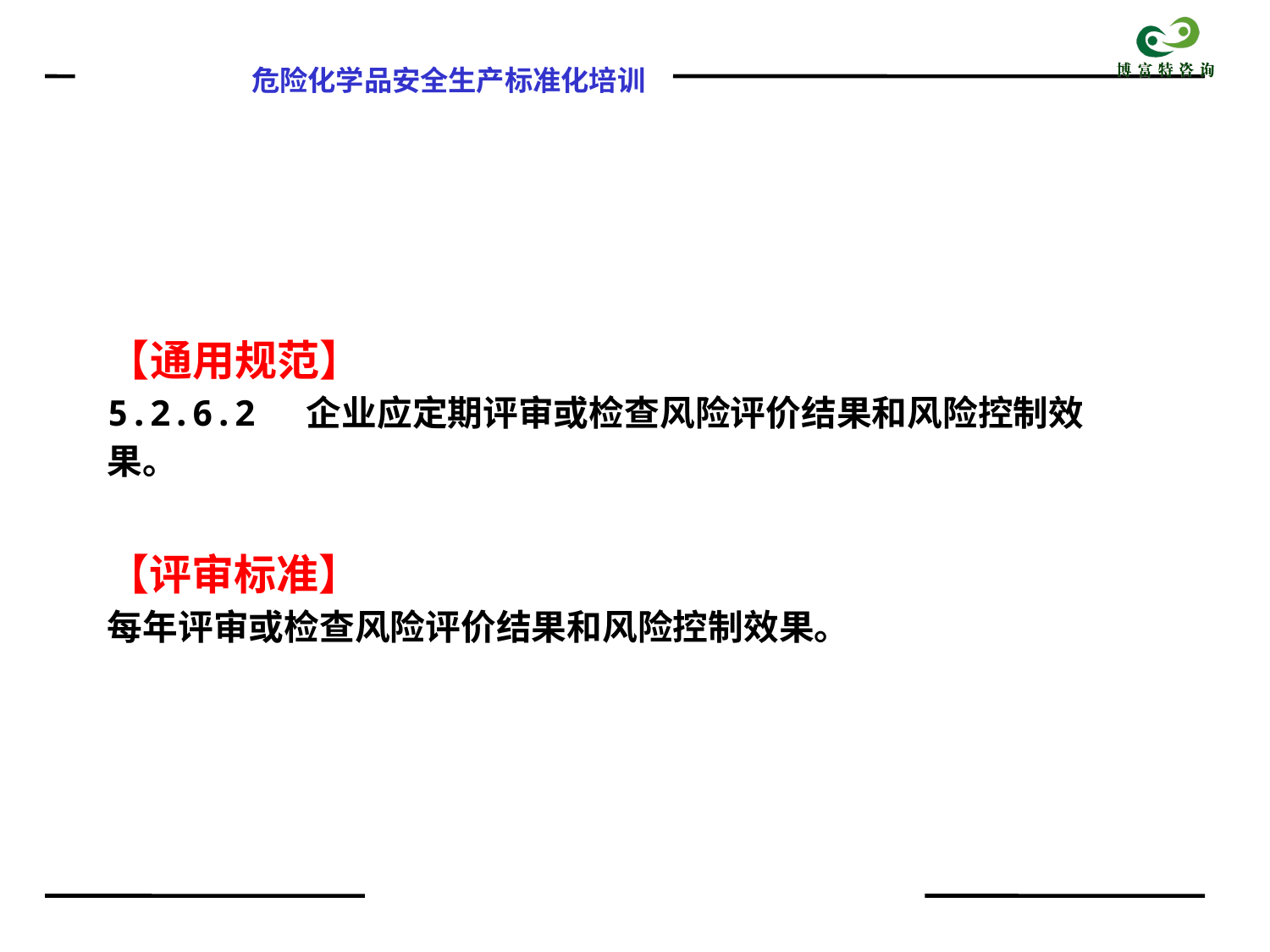

【通用规范】
5.2.6.2  企业应定期评审或检查风险评价结果和风险控制效果。

【评审标准】
每年评审或检查风险评价结果和风险控制效果。